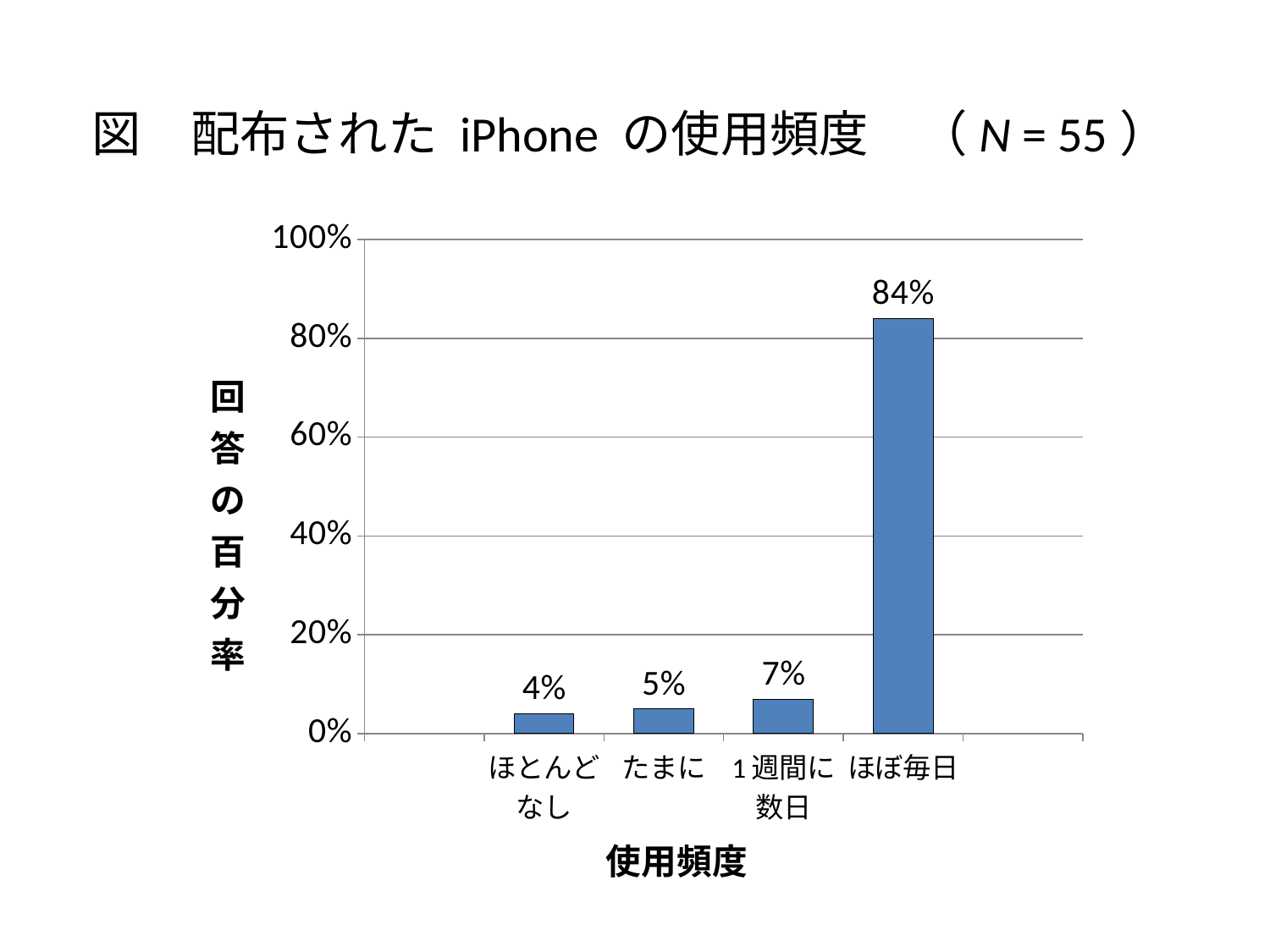

図　配布された iPhone の使用頻度　（N = 55）

### Chart

| Category |  |
|---|---|
|  | None |
| ほとんどなし | 0.04 |
| たまに | 0.05 |
| 1週間に数日 | 0.07 |
| ほぼ毎日 | 0.84 |